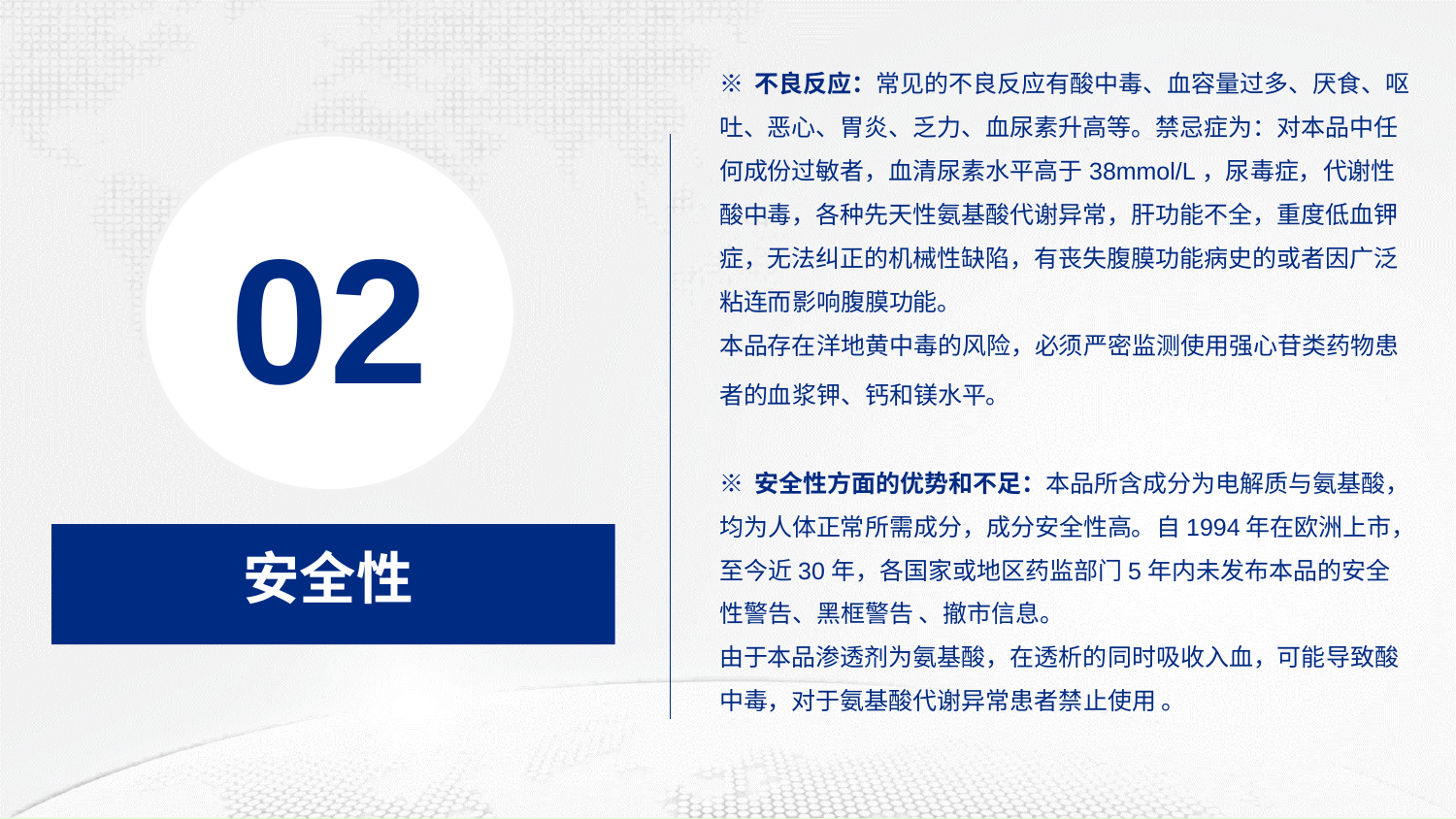

※ 不良反应：常见的不良反应有酸中毒、血容量过多、厌食、呕吐、恶心、胃炎、乏力、血尿素升高等。禁忌症为：对本品中任何成份过敏者，血清尿素水平高于38mmol/L，尿毒症，代谢性酸中毒，各种先天性氨基酸代谢异常，肝功能不全，重度低血钾症，无法纠正的机械性缺陷，有丧失腹膜功能病史的或者因广泛粘连而影响腹膜功能。
本品存在洋地黄中毒的风险，必须严密监测使用强心苷类药物患者的血浆钾、钙和镁水平。

※ 安全性方面的优势和不足：本品所含成分为电解质与氨基酸，均为人体正常所需成分，成分安全性高。自1994年在欧洲上市，至今近30年，各国家或地区药监部门5年内未发布本品的安全性警告、黑框警告 、撤市信息。
由于本品渗透剂为氨基酸，在透析的同时吸收入血，可能导致酸中毒，对于氨基酸代谢异常患者禁止使用 。

02

安全性